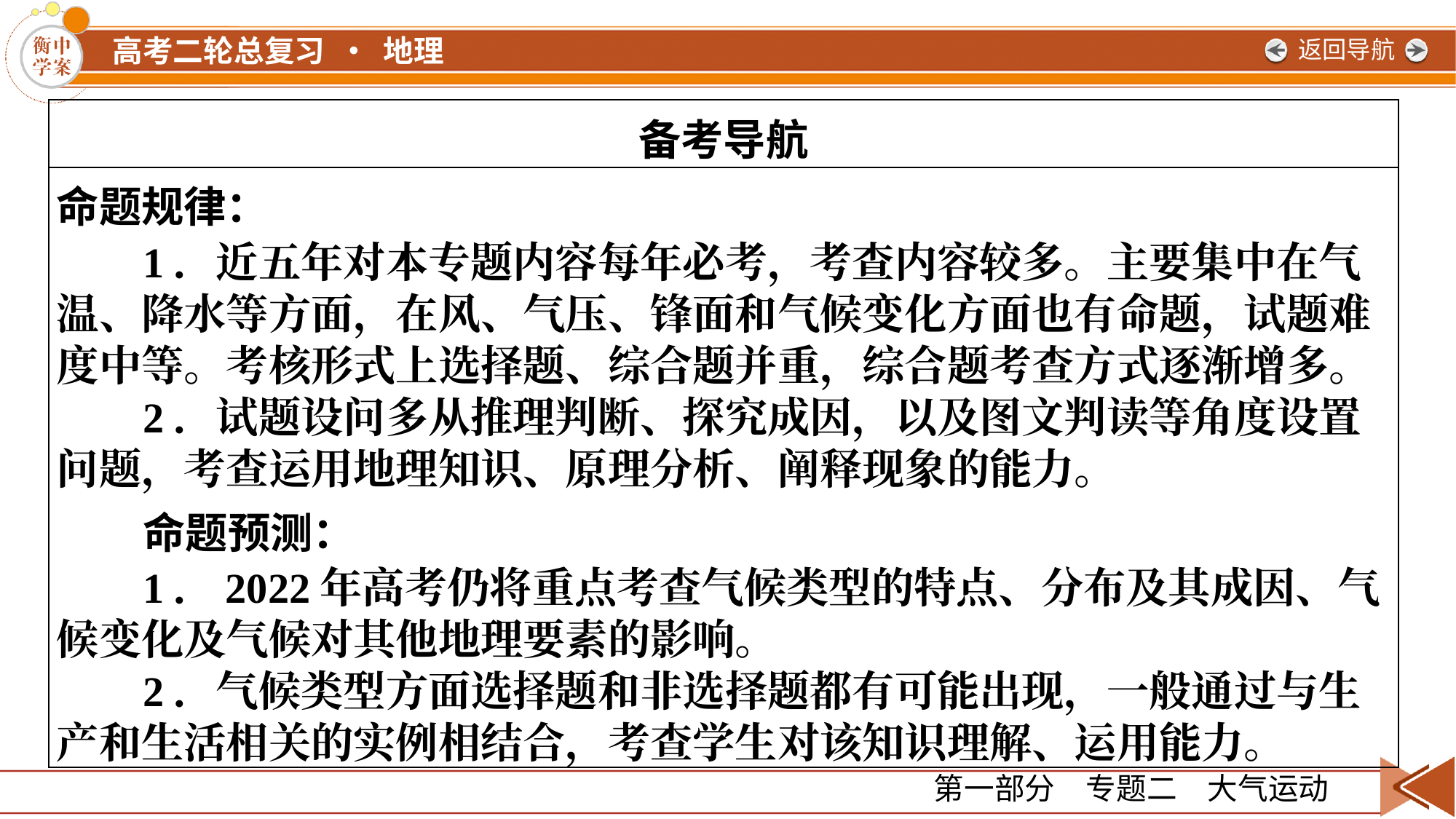

| 备考导航 |
| --- |
| 命题规律： 1．近五年对本专题内容每年必考，考查内容较多。主要集中在气温、降水等方面，在风、气压、锋面和气候变化方面也有命题，试题难度中等。考核形式上选择题、综合题并重，综合题考查方式逐渐增多。 2．试题设问多从推理判断、探究成因，以及图文判读等角度设置问题，考查运用地理知识、原理分析、阐释现象的能力。 命题预测： 1．2022年高考仍将重点考查气候类型的特点、分布及其成因、气候变化及气候对其他地理要素的影响。 2．气候类型方面选择题和非选择题都有可能出现，一般通过与生产和生活相关的实例相结合，考查学生对该知识理解、运用能力。 |